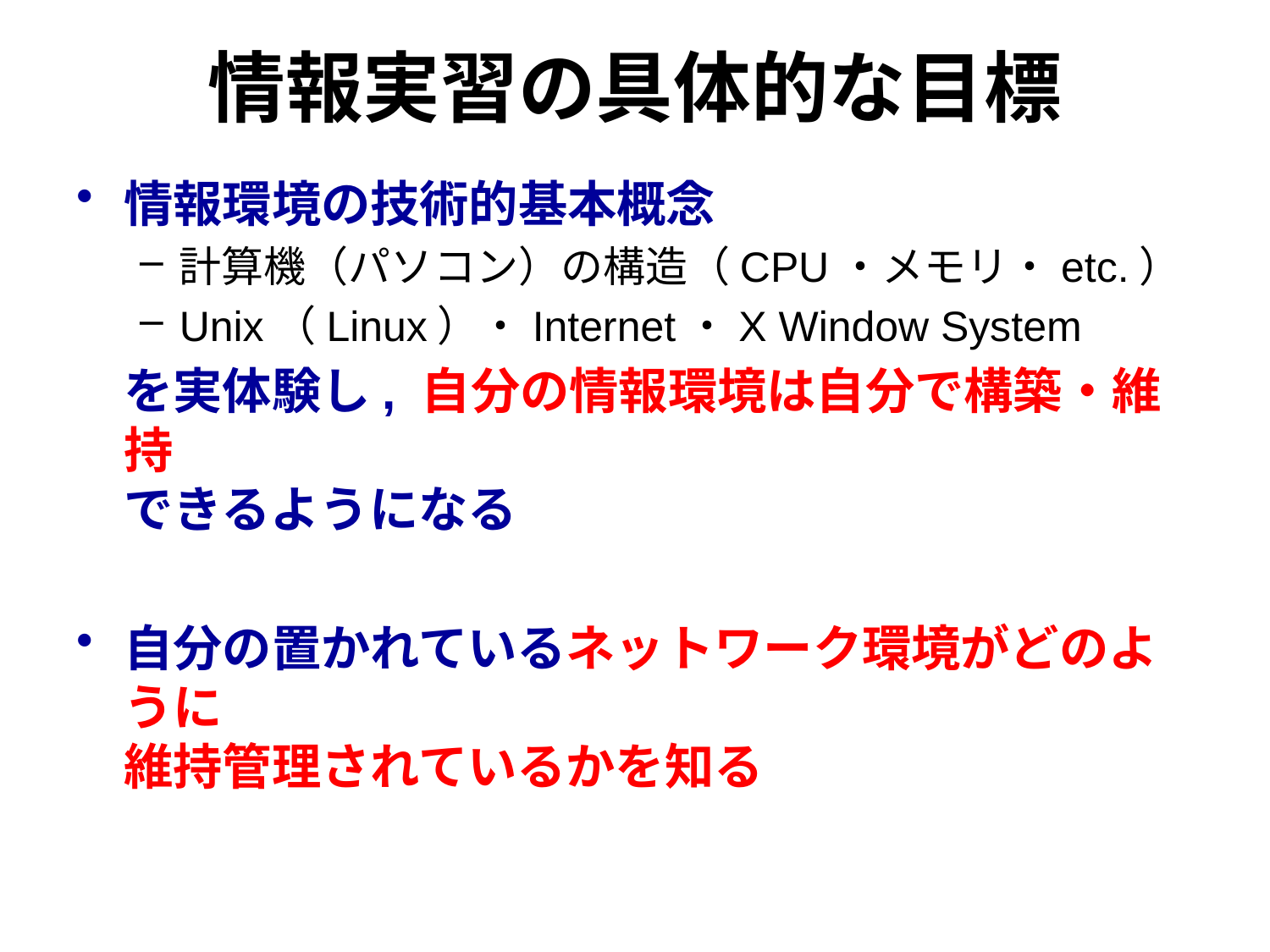

# 情報実習の具体的な目標
情報環境の技術的基本概念
計算機（パソコン）の構造（CPU・メモリ・etc.）
Unix（Linux）・Internet・X Window System
	を実体験し, 自分の情報環境は自分で構築・維持
できるようになる

自分の置かれているネットワーク環境がどのように
維持管理されているかを知る